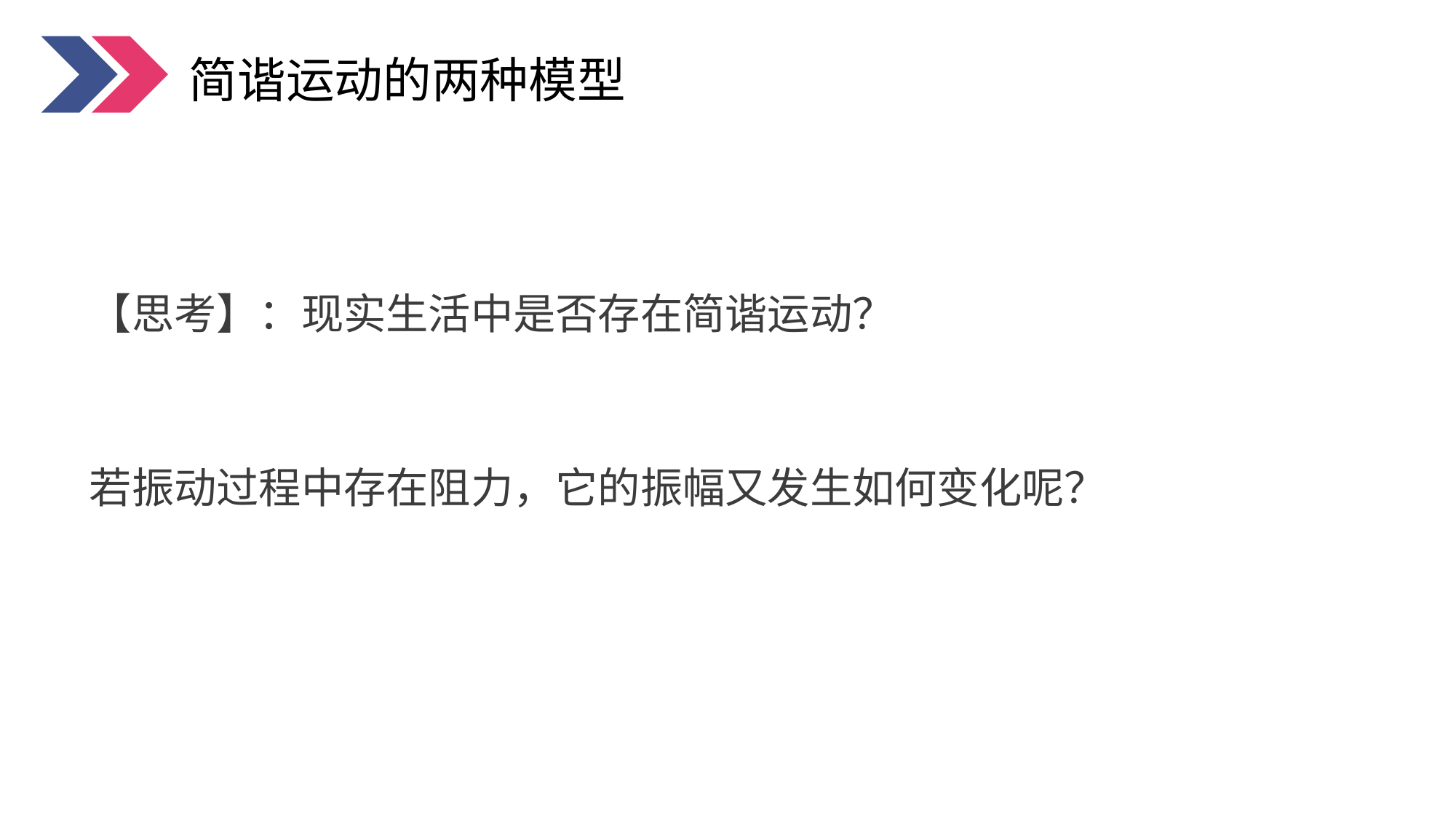

简谐运动的两种模型
【思考】：现实生活中是否存在简谐运动？
若振动过程中存在阻力，它的振幅又发生如何变化呢？